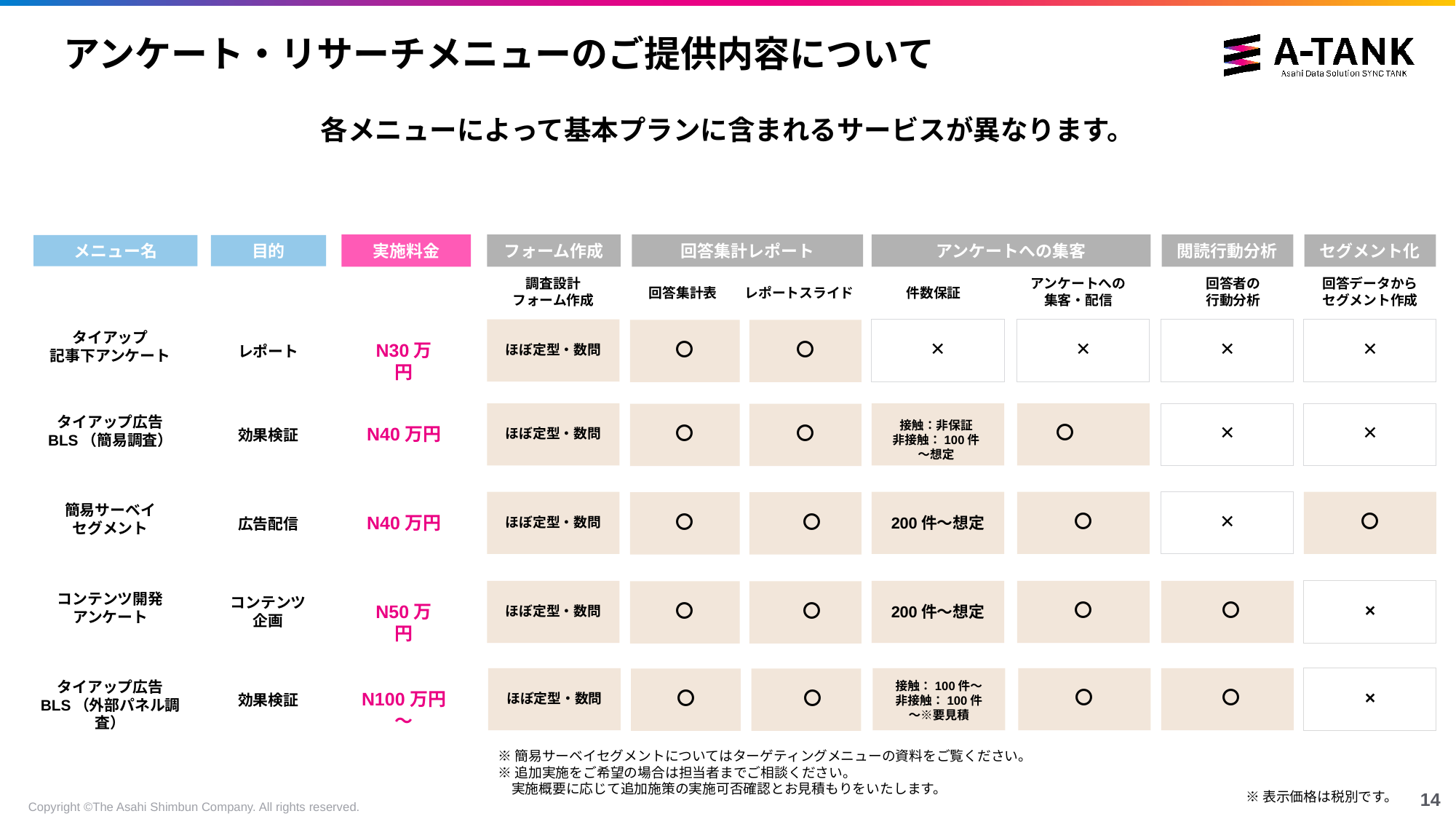

# アンケート・リサーチメニューのご提供内容について
各メニューによって基本プランに含まれるサービスが異なります。
実施料金
フォーム作成
回答集計レポート
アンケートへの集客
アンケートへの集客・配信
件数保証

✕
✕

接触：非保証
非接触：100件～想定
〇

〇
200件～想定

〇
200件～想定

接触：100件～
非接触：100件～※要見積
〇
閲読行動分析
セグメント化
メニュー名
目的
調査設計
フォーム作成
回答者の
行動分析
回答データから
セグメント作成
回答集計表

〇

〇

〇

〇

〇
レポートスライド

〇

〇

〇

〇

〇
タイアップ
記事下アンケート

N30万円
✕
✕
ほぼ定型・数問
レポート
タイアップ広告
BLS（簡易調査）

N40万円
✕
✕
ほぼ定型・数問
効果検証
簡易サーベイ
セグメント

N40万円
✕
〇
ほぼ定型・数問
広告配信
コンテンツ開発
アンケート

N50万円
コンテンツ
企画
〇
×
ほぼ定型・数問
タイアップ広告
BLS（外部パネル調査）

N100万円～
〇
×
ほぼ定型・数問
効果検証
※簡易サーベイセグメントについてはターゲティングメニューの資料をご覧ください。
※追加実施をご希望の場合は担当者までご相談ください。
　実施概要に応じて追加施策の実施可否確認とお見積もりをいたします。
※表示価格は税別です。
14